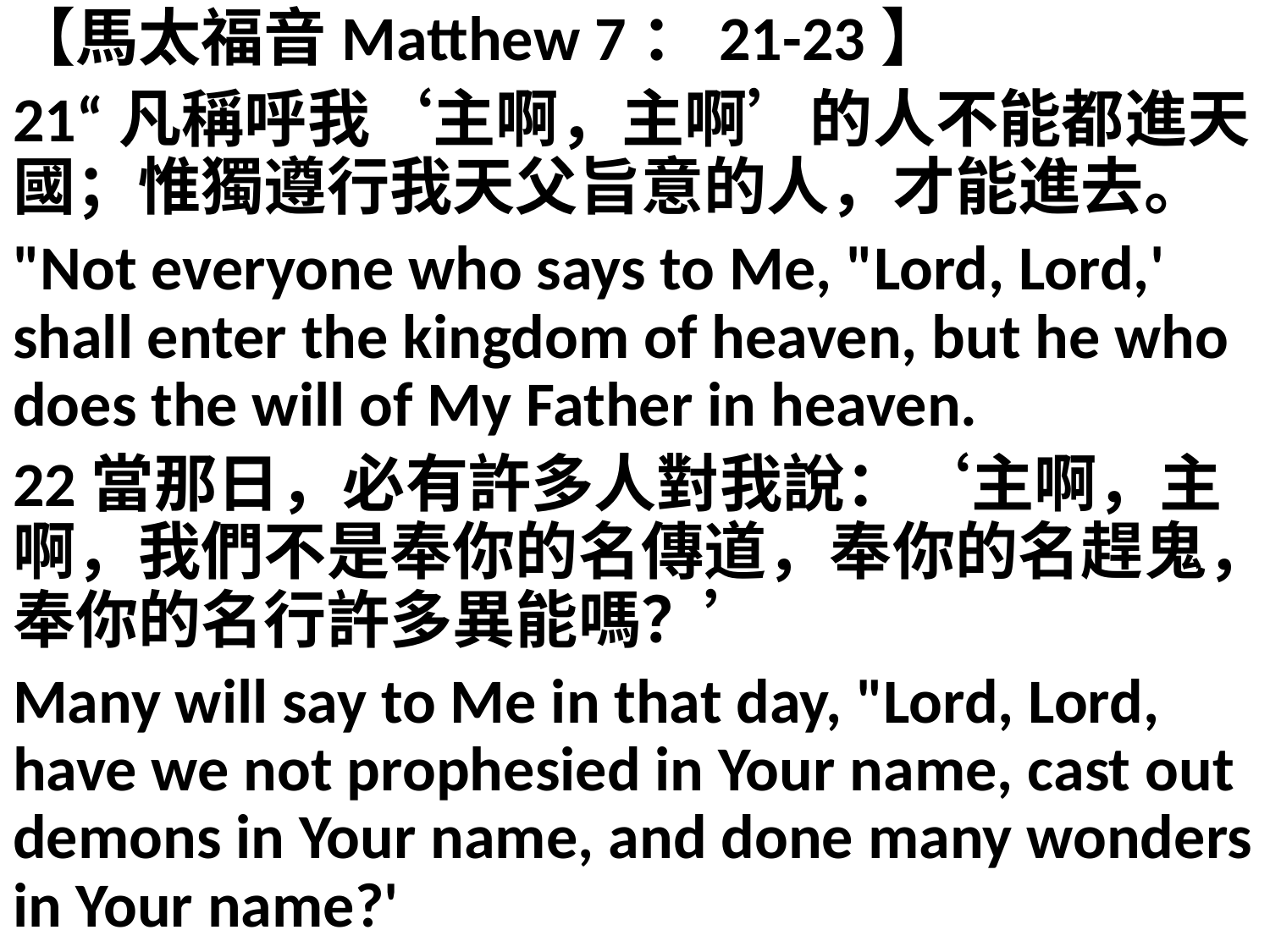

【馬太福音Matthew 7：21-23】
21“凡稱呼我‘主啊，主啊’的人不能都進天國；惟獨遵行我天父旨意的人，才能進去。
"Not everyone who says to Me, "Lord, Lord,' shall enter the kingdom of heaven, but he who does the will of My Father in heaven.
22當那日，必有許多人對我說：‘主啊，主啊，我們不是奉你的名傳道，奉你的名趕鬼，奉你的名行許多異能嗎？’
Many will say to Me in that day, "Lord, Lord, have we not prophesied in Your name, cast out demons in Your name, and done many wonders in Your name?'